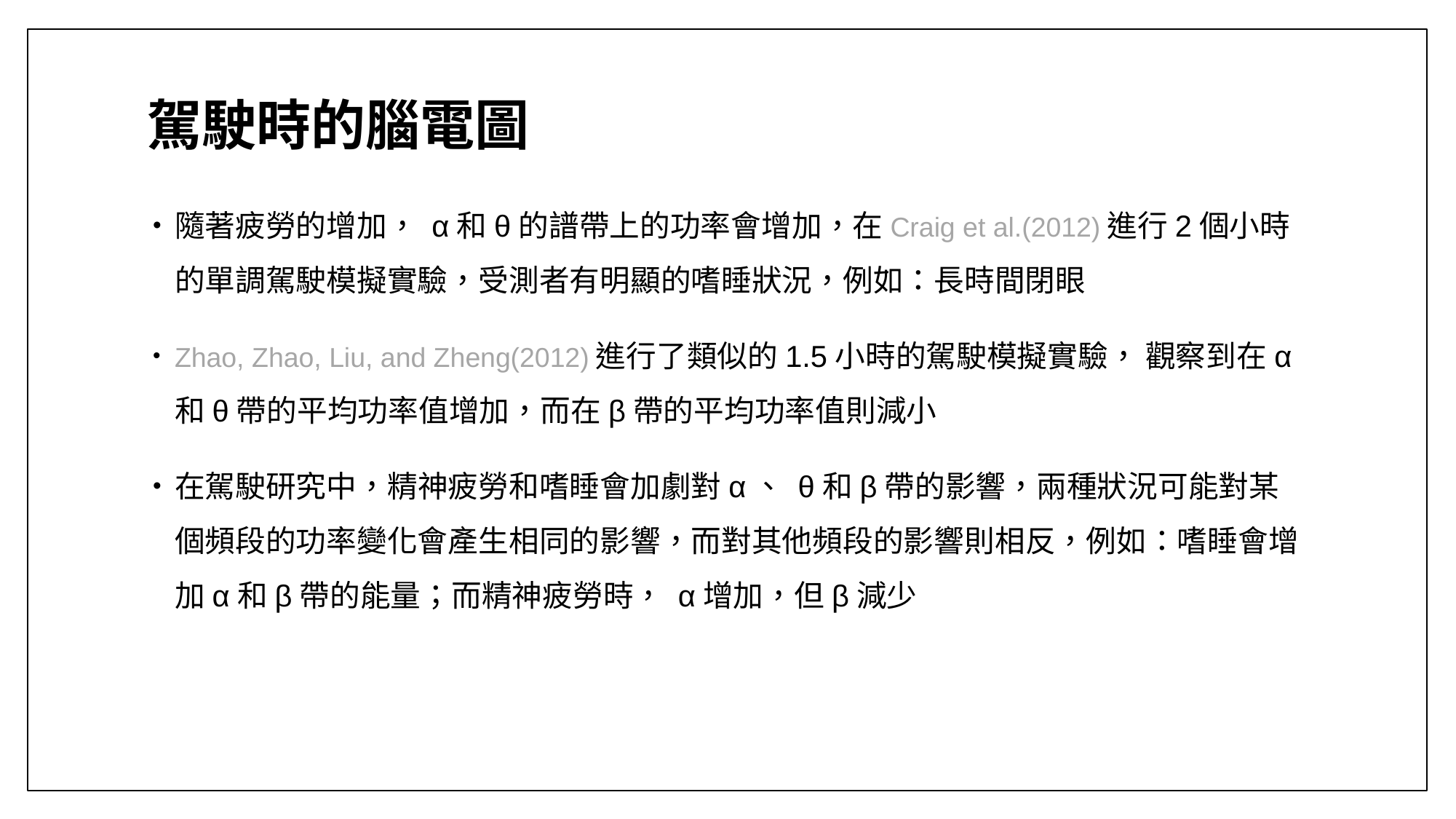

# 駕駛時的腦電圖
隨著疲勞的增加， α和θ的譜帶上的功率會增加，在Craig et al.(2012)進行2個小時的單調駕駛模擬實驗，受測者有明顯的嗜睡狀況，例如：長時間閉眼
Zhao, Zhao, Liu, and Zheng(2012)進行了類似的1.5小時的駕駛模擬實驗， 觀察到在α和θ帶的平均功率值增加，而在β帶的平均功率值則減小
在駕駛研究中，精神疲勞和嗜睡會加劇對α、 θ和β帶的影響，兩種狀況可能對某個頻段的功率變化會產生相同的影響，而對其他頻段的影響則相反，例如：嗜睡會增加α和β帶的能量；而精神疲勞時， α增加，但β減少